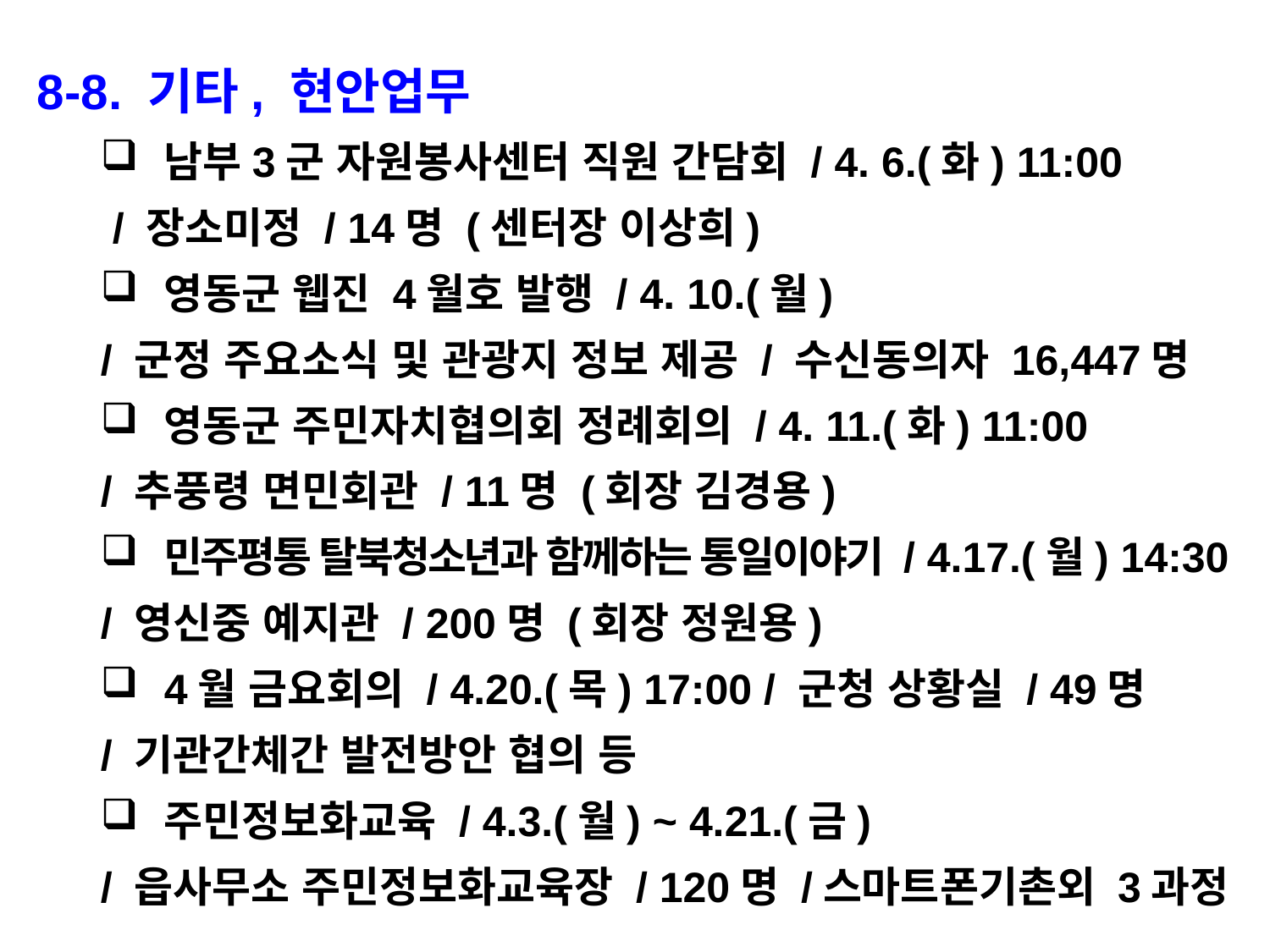

8-8. 기타, 현안업무
남부3군 자원봉사센터 직원 간담회 / 4. 6.(화) 11:00
 / 장소미정 / 14명 (센터장 이상희)
영동군 웹진 4월호 발행 / 4. 10.(월)
/ 군정 주요소식 및 관광지 정보 제공 / 수신동의자 16,447명
영동군 주민자치협의회 정례회의 / 4. 11.(화) 11:00
/ 추풍령 면민회관 / 11명 (회장 김경용)
민주평통 탈북청소년과 함께하는 통일이야기 / 4.17.(월) 14:30
/ 영신중 예지관 / 200명 (회장 정원용)
4월 금요회의 / 4.20.(목) 17:00 / 군청 상황실 / 49명
/ 기관간체간 발전방안 협의 등
주민정보화교육 / 4.3.(월) ~ 4.21.(금)
/ 읍사무소 주민정보화교육장 / 120명 /스마트폰기촌외 3과정